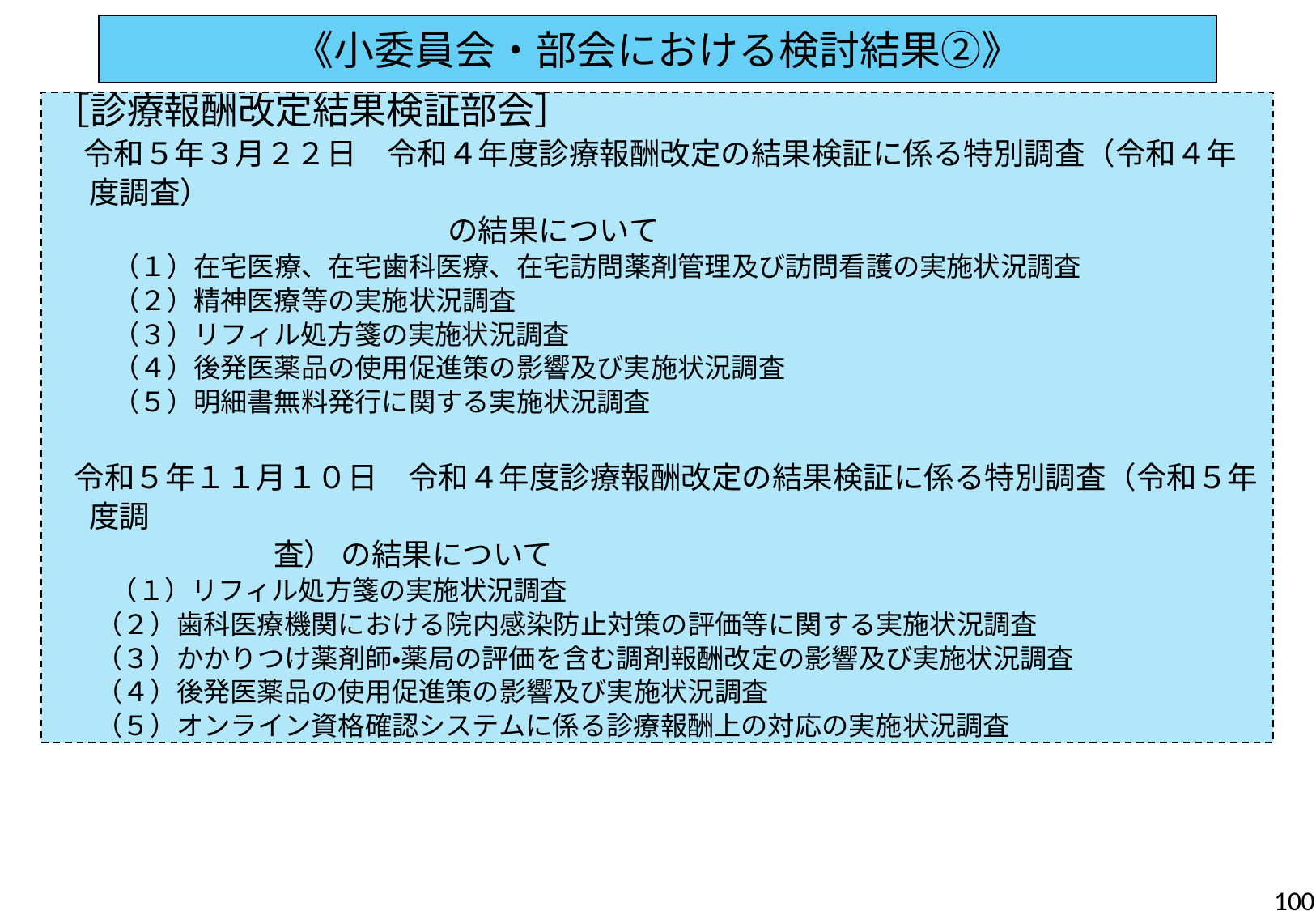

《小委員会・部会における検討結果②》
［診療報酬改定結果検証部会］
　令和５年３月２２日　令和４年度診療報酬改定の結果検証に係る特別調査（令和４年度調査）
　　　　　　　　　　　　　の結果について
　 　（１）在宅医療、在宅歯科医療、在宅訪問薬剤管理及び訪問看護の実施状況調査
　　 （２）精神医療等の実施状況調査
　　 （３）リフィル処方箋の実施状況調査
　　 （４）後発医薬品の使用促進策の影響及び実施状況調査
　　 （５）明細書無料発行に関する実施状況調査

  令和５年１１月１０日　令和４年度診療報酬改定の結果検証に係る特別調査（令和５年度調
                               査） の結果について
   　 （１）リフィル処方箋の実施状況調査
      （２）歯科医療機関における院内感染防止対策の評価等に関する実施状況調査
      （３）かかりつけ薬剤師・薬局の評価を含む調剤報酬改定の影響及び実施状況調査
      （４）後発医薬品の使用促進策の影響及び実施状況調査
      （５）オンライン資格確認システムに係る診療報酬上の対応の実施状況調査
100